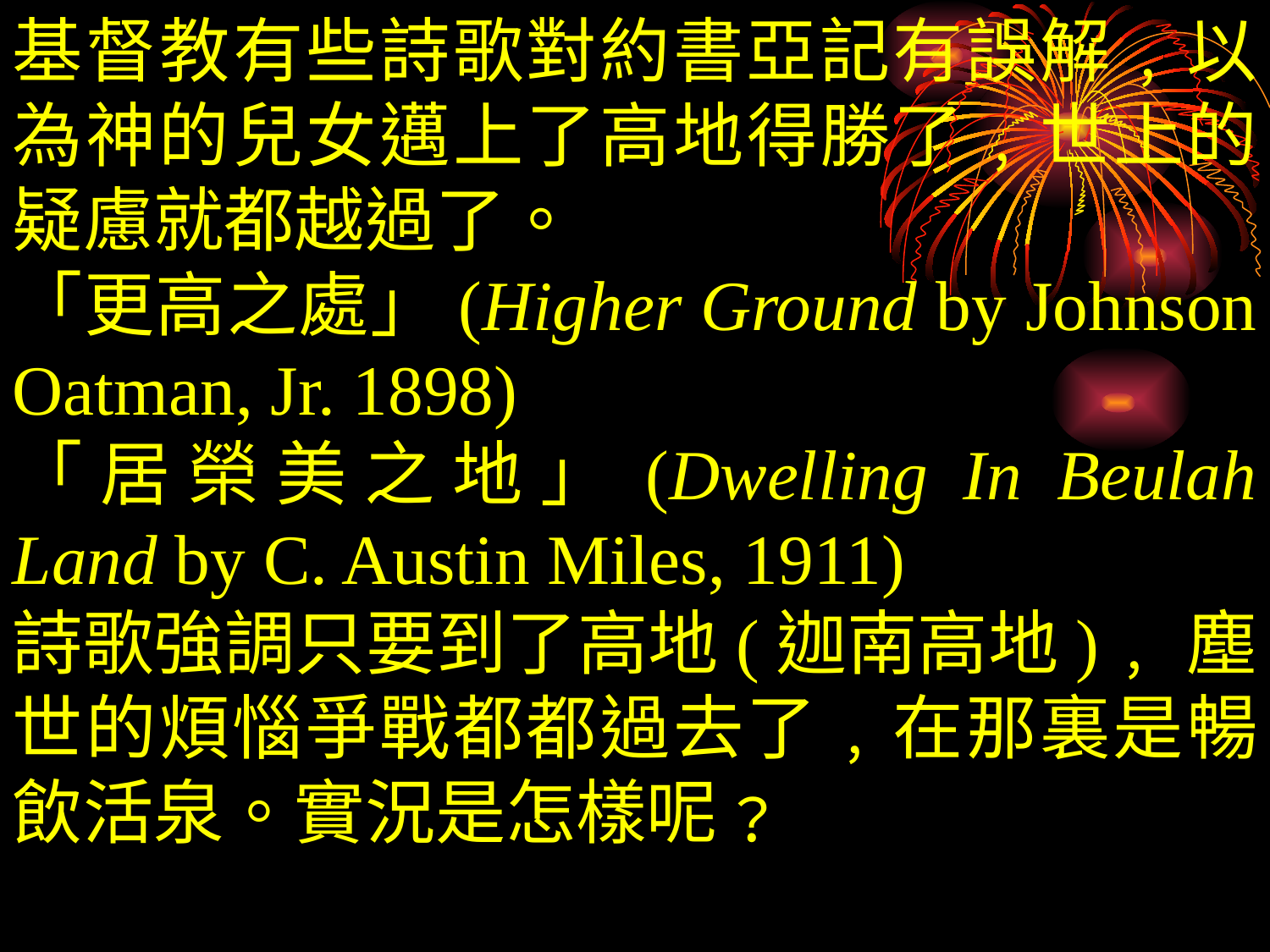

基督教有些詩歌對約書亞記有誤解﹐以為神的兒女邁上了高地得勝了﹐世上的疑慮就都越過了。
「更高之處」(Higher Ground by Johnson Oatman, Jr. 1898)
「居榮美之地」(Dwelling In Beulah Land by C. Austin Miles, 1911)
詩歌強調只要到了高地(迦南高地)﹐塵世的煩惱爭戰都都過去了﹐在那裏是暢飲活泉。實況是怎樣呢﹖